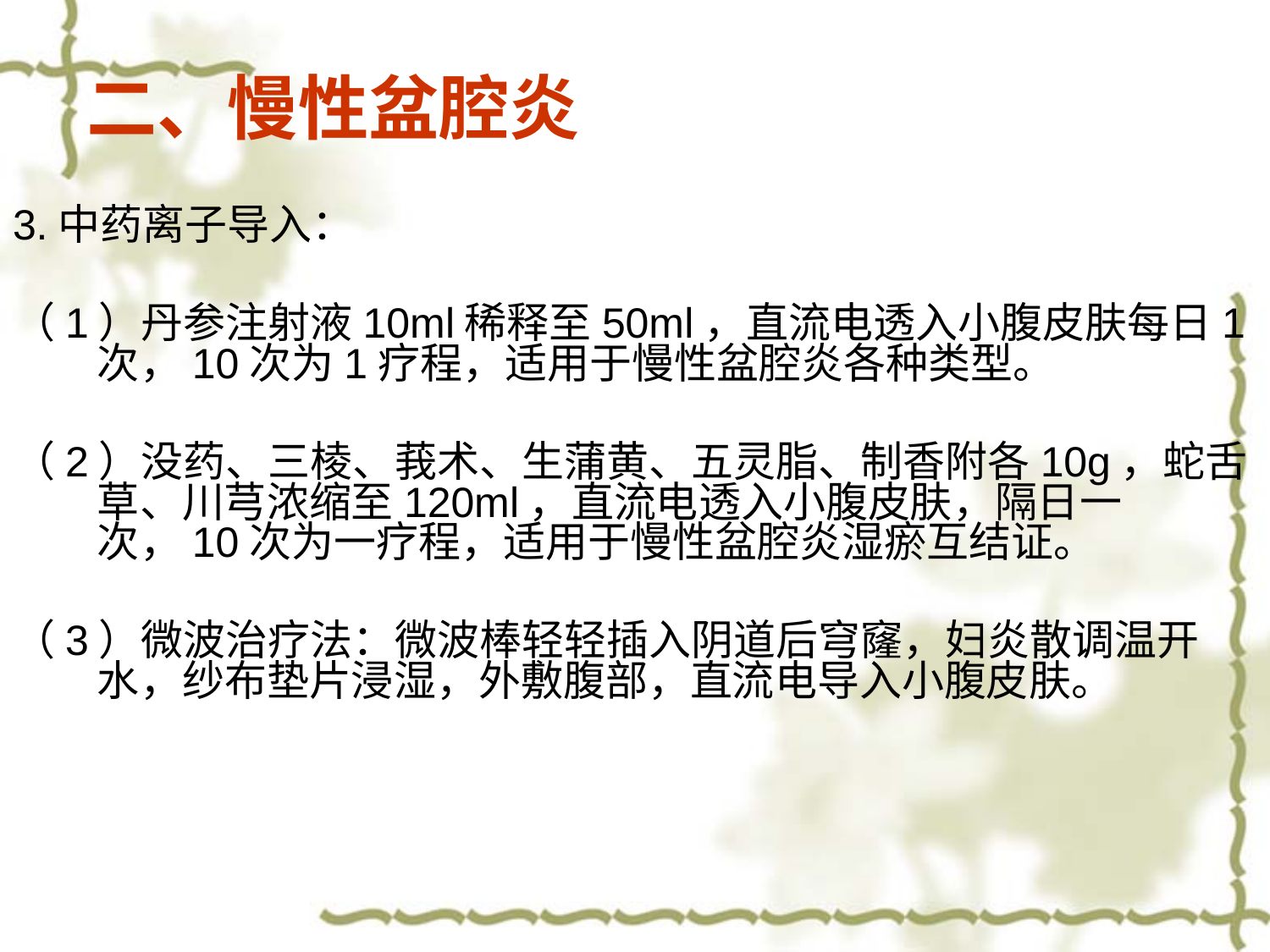

二、慢性盆腔炎
3.中药离子导入：

（1）丹参注射液10ml稀释至50ml，直流电透入小腹皮肤每日1次，10次为1疗程，适用于慢性盆腔炎各种类型。

（2）没药、三棱、莪术、生蒲黄、五灵脂、制香附各10g，蛇舌草、川芎浓缩至120ml，直流电透入小腹皮肤，隔日一次，10次为一疗程，适用于慢性盆腔炎湿瘀互结证。

（3）微波治疗法：微波棒轻轻插入阴道后穹窿，妇炎散调温开水，纱布垫片浸湿，外敷腹部，直流电导入小腹皮肤。